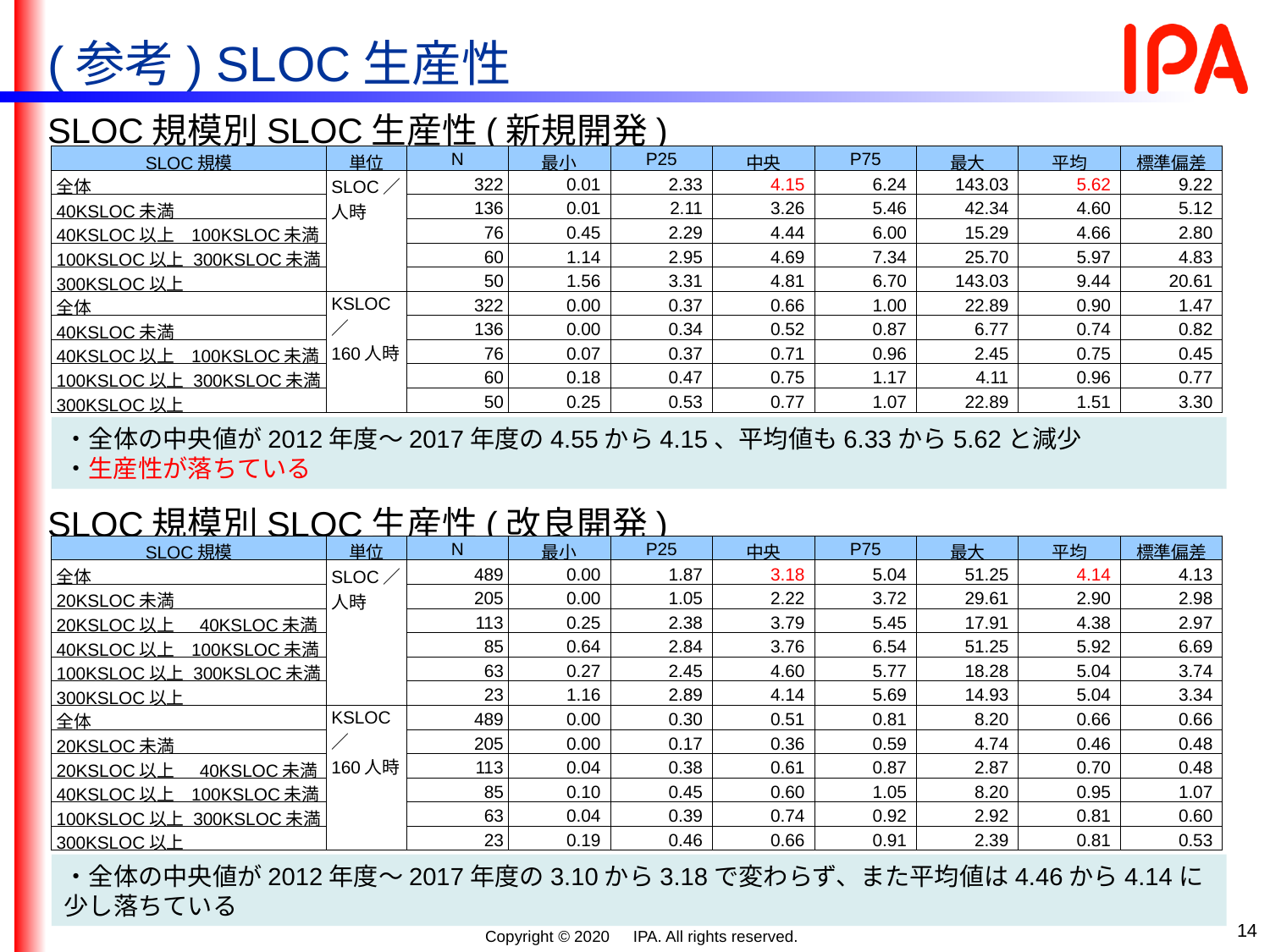

(参考) SLOC生産性
SLOC規模別SLOC生産性(新規開発)
| SLOC規模 | 単位 | N | 最小 | P25 | 中央 | P75 | 最大 | 平均 | 標準偏差 |
| --- | --- | --- | --- | --- | --- | --- | --- | --- | --- |
| 全体 | SLOC／ 人時 | 322 | 0.01 | 2.33 | 4.15 | 6.24 | 143.03 | 5.62 | 9.22 |
| 40KSLOC未満 |  | 136 | 0.01 | 2.11 | 3.26 | 5.46 | 42.34 | 4.60 | 5.12 |
| 40KSLOC以上 100KSLOC未満 |  | 76 | 0.45 | 2.29 | 4.44 | 6.00 | 15.29 | 4.66 | 2.80 |
| 100KSLOC以上 300KSLOC未満 |  | 60 | 1.14 | 2.95 | 4.69 | 7.34 | 25.70 | 5.97 | 4.83 |
| 300KSLOC以上 |  | 50 | 1.56 | 3.31 | 4.81 | 6.70 | 143.03 | 9.44 | 20.61 |
| 全体 | KSLOC／ 160人時 | 322 | 0.00 | 0.37 | 0.66 | 1.00 | 22.89 | 0.90 | 1.47 |
| 40KSLOC未満 |  | 136 | 0.00 | 0.34 | 0.52 | 0.87 | 6.77 | 0.74 | 0.82 |
| 40KSLOC以上 100KSLOC未満 |  | 76 | 0.07 | 0.37 | 0.71 | 0.96 | 2.45 | 0.75 | 0.45 |
| 100KSLOC以上 300KSLOC未満 |  | 60 | 0.18 | 0.47 | 0.75 | 1.17 | 4.11 | 0.96 | 0.77 |
| 300KSLOC以上 |  | 50 | 0.25 | 0.53 | 0.77 | 1.07 | 22.89 | 1.51 | 3.30 |
・全体の中央値が2012年度～2017年度の4.55から4.15、平均値も6.33から5.62と減少
・生産性が落ちている
SLOC規模別SLOC生産性(改良開発)
| SLOC規模 | 単位 | N | 最小 | P25 | 中央 | P75 | 最大 | 平均 | 標準偏差 |
| --- | --- | --- | --- | --- | --- | --- | --- | --- | --- |
| 全体 | SLOC／ 人時 | 489 | 0.00 | 1.87 | 3.18 | 5.04 | 51.25 | 4.14 | 4.13 |
| 20KSLOC未満 |  | 205 | 0.00 | 1.05 | 2.22 | 3.72 | 29.61 | 2.90 | 2.98 |
| 20KSLOC以上 40KSLOC未満 |  | 113 | 0.25 | 2.38 | 3.79 | 5.45 | 17.91 | 4.38 | 2.97 |
| 40KSLOC以上 100KSLOC未満 |  | 85 | 0.64 | 2.84 | 3.76 | 6.54 | 51.25 | 5.92 | 6.69 |
| 100KSLOC以上 300KSLOC未満 |  | 63 | 0.27 | 2.45 | 4.60 | 5.77 | 18.28 | 5.04 | 3.74 |
| 300KSLOC以上 |  | 23 | 1.16 | 2.89 | 4.14 | 5.69 | 14.93 | 5.04 | 3.34 |
| 全体 | KSLOC／ 160人時 | 489 | 0.00 | 0.30 | 0.51 | 0.81 | 8.20 | 0.66 | 0.66 |
| 20KSLOC未満 |  | 205 | 0.00 | 0.17 | 0.36 | 0.59 | 4.74 | 0.46 | 0.48 |
| 20KSLOC以上 40KSLOC未満 |  | 113 | 0.04 | 0.38 | 0.61 | 0.87 | 2.87 | 0.70 | 0.48 |
| 40KSLOC以上 100KSLOC未満 |  | 85 | 0.10 | 0.45 | 0.60 | 1.05 | 8.20 | 0.95 | 1.07 |
| 100KSLOC以上 300KSLOC未満 |  | 63 | 0.04 | 0.39 | 0.74 | 0.92 | 2.92 | 0.81 | 0.60 |
| 300KSLOC以上 |  | 23 | 0.19 | 0.46 | 0.66 | 0.91 | 2.39 | 0.81 | 0.53 |
・全体の中央値が2012年度～2017年度の3.10から3.18で変わらず、また平均値は4.46から4.14に
少し落ちている
14